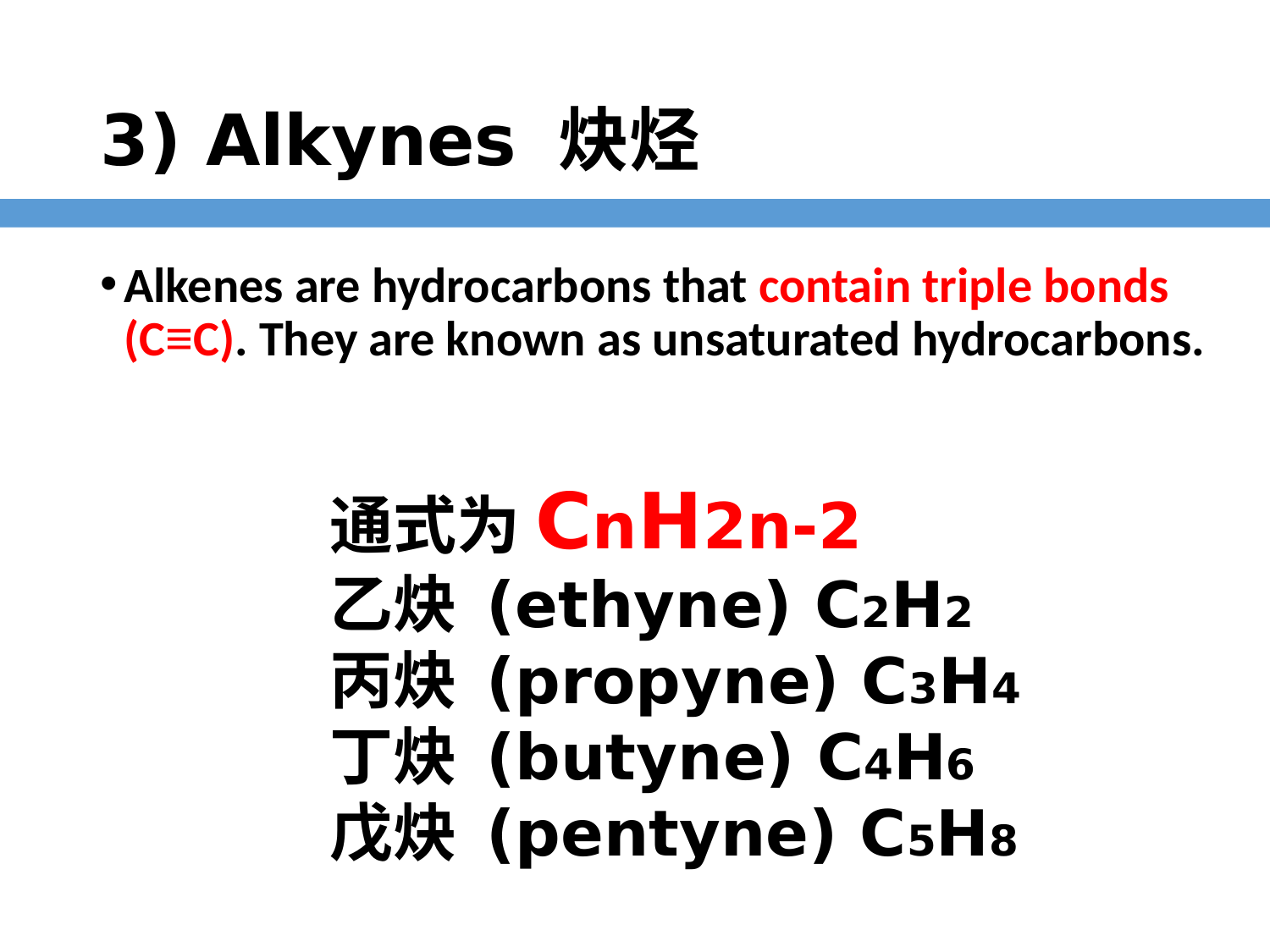

# 3) Alkynes 炔烃

Alkenes are hydrocarbons that contain triple bonds (C≡C). They are known as unsaturated hydrocarbons.
通式为CnH2n-2
乙炔 (ethyne) C2H2
丙炔 (propyne) C3H4
丁炔 (butyne) C4H6
戊炔 (pentyne) C5H8